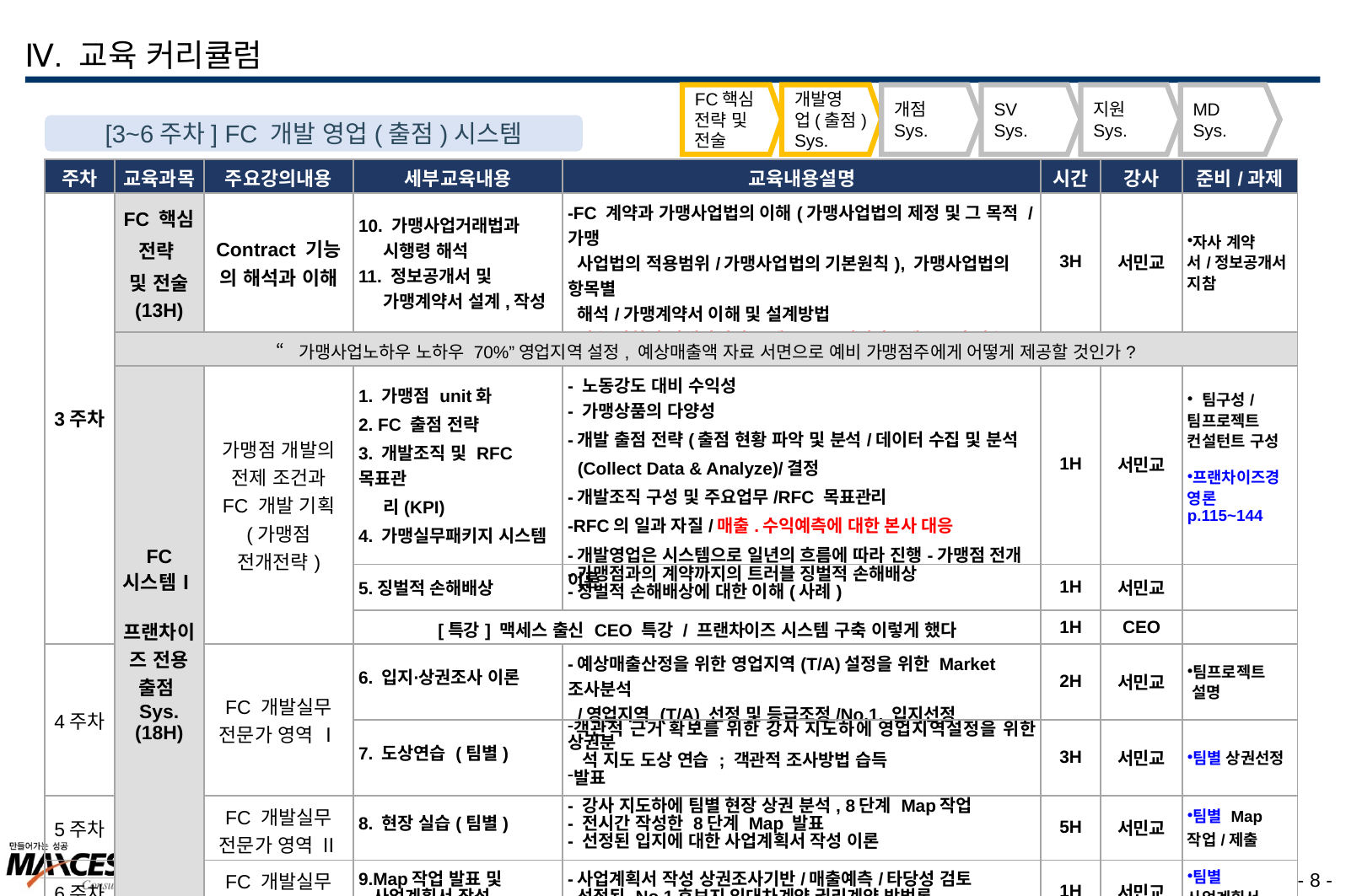

Ⅳ. 교육 커리큘럼
FC핵심
전략 및
전술
개발영
업(출점)
Sys.
개점
Sys.
SV
Sys.
지원
Sys.
MD
Sys.
[3~6주차] FC 개발 영업(출점)시스템
| 주차 | 교육과목 | 주요강의내용 | 세부교육내용 | 교육내용설명 | 시간 | 강사 | 준비/과제 |
| --- | --- | --- | --- | --- | --- | --- | --- |
| 3주차 | FC 핵심 전략 및 전술 (13H) | Contract 기능 의 해석과 이해 | 10. 가맹사업거래법과 시행령 해석 11. 정보공개서 및 가맹계약서 설계,작성 | -FC 계약과 가맹사업법의 이해(가맹사업법의 제정 및 그 목적 / 가맹 사업법의 적용범위/가맹사업법의 기본원칙), 가맹사업법의 항목별 해석/가맹계약서 이해 및 설계방법 -지속 강화된 가맹사업법 규제, 본부 경영시스템으로의 적용 | 3H | 서민교 | 자사 계약서/정보공개서 지참 |
|  | “가맹사업노하우 노하우 70%”영업지역 설정, 예상매출액 자료 서면으로 예비 가맹점주에게 어떻게 제공할 것인가? |  |  |  |  |  |  |
|  | FC 시스템Ⅰ 프랜차이즈 전용 출점Sys. (18H) | 가맹점 개발의 전제 조건과 FC 개발 기획 (가맹점 전개전략) | 1. 가맹점 unit화 2. FC 출점 전략 3. 개발조직 및 RFC 목표관 리(KPI) 4. 가맹실무패키지 시스템 | - 노동강도 대비 수익성 - 가맹상품의 다양성 -개발 출점 전략(출점 현황 파악 및 분석/데이터 수집 및 분석 (Collect Data & Analyze)/결정 -개발조직 구성 및 주요업무/RFC 목표관리 -RFC의 일과 자질/매출.수익예측에 대한 본사 대응 -개발영업은 시스템으로 일년의 흐름에 따라 진행-가맹점 전개 이론 | 1H | 서민교 | 팀구성/팀프로젝트 컨설턴트 구성 프랜차이즈경영론p.115~144 |
|  |  |  | 5.징벌적 손해배상 | -가맹점과의 계약까지의 트러블 징벌적 손해배상 -징벌적 손해배상에 대한 이해(사례) | 1H | 서민교 |  |
|  |  |  | [특강] 맥세스 출신 CEO 특강 / 프랜차이즈 시스템 구축 이렇게 했다 |  | 1H | CEO |  |
| 4주차 |  | FC 개발실무 전문가 영역 Ⅰ | 6. 입지∙상권조사 이론 | -예상매출산정을 위한 영업지역(T/A)설정을 위한 Market 조사분석 /영업지역 (T/A) 선정 및 등급조정/No.1. 입지선정 | 2H | 서민교 | 팀프로젝트 설명 |
|  |  |  | 7. 도상연습 (팀별) | 객관적 근거 확보를 위한 강사 지도하에 영업지역설정을 위한 상권분 석 지도 도상 연습 ; 객관적 조사방법 습득 발표 | 3H | 서민교 | 팀별 상권선정 |
| 5주차 |  | FC 개발실무 전문가 영역 Ⅱ | 8. 현장 실습(팀별) | - 강사 지도하에 팀별 현장 상권 분석, 8단계 Map작업 - 전시간 작성한 8단계 Map 발표 - 선정된 입지에 대한 사업계획서 작성 이론 | 5H | 서민교 | 팀별 Map 작업/제출 |
| 6주차 |  | FC 개발실무 전문가 영역 Ⅲ | 9.Map작업 발표 및 사업계획서 작성 | -사업계획서 작성 상권조사기반/매출예측/타당성 검토 -선정된 No.1후보지 임대차계약 권리계약 방법론 | 1H | 서민교 | 팀별 사업계획서 작성 제출 |
- 8 -